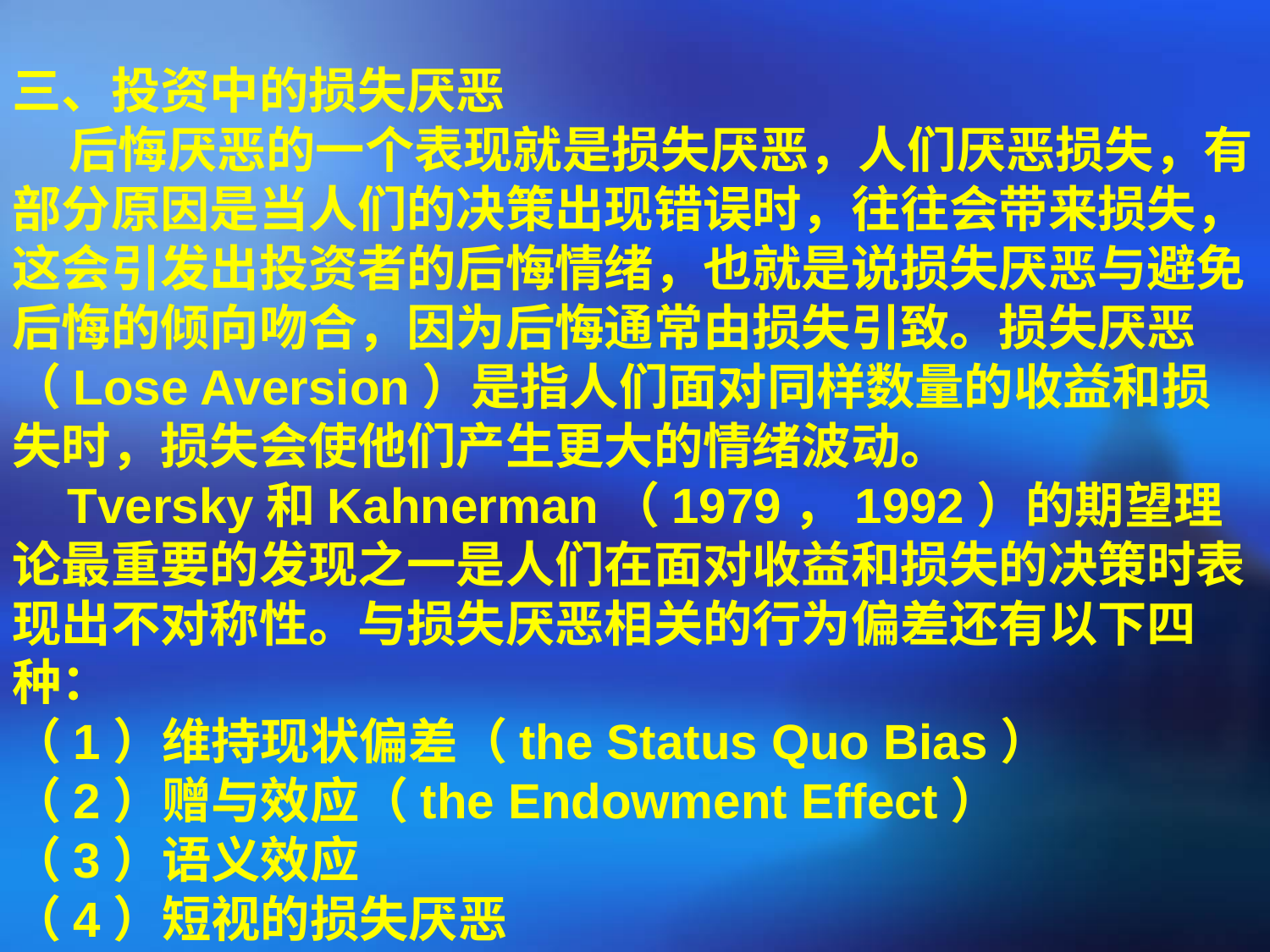

三、投资中的损失厌恶
    后悔厌恶的一个表现就是损失厌恶，人们厌恶损失，有部分原因是当人们的决策出现错误时，往往会带来损失，这会引发出投资者的后悔情绪，也就是说损失厌恶与避免后悔的倾向吻合，因为后悔通常由损失引致。损失厌恶（Lose Aversion）是指人们面对同样数量的收益和损失时，损失会使他们产生更大的情绪波动。
    Tversky和Kahnerman（1979，1992）的期望理论最重要的发现之一是人们在面对收益和损失的决策时表现出不对称性。与损失厌恶相关的行为偏差还有以下四种：
（1）维持现状偏差（the Status Quo Bias）
（2）赠与效应（the Endowment Effect）
（3）语义效应
（4）短视的损失厌恶